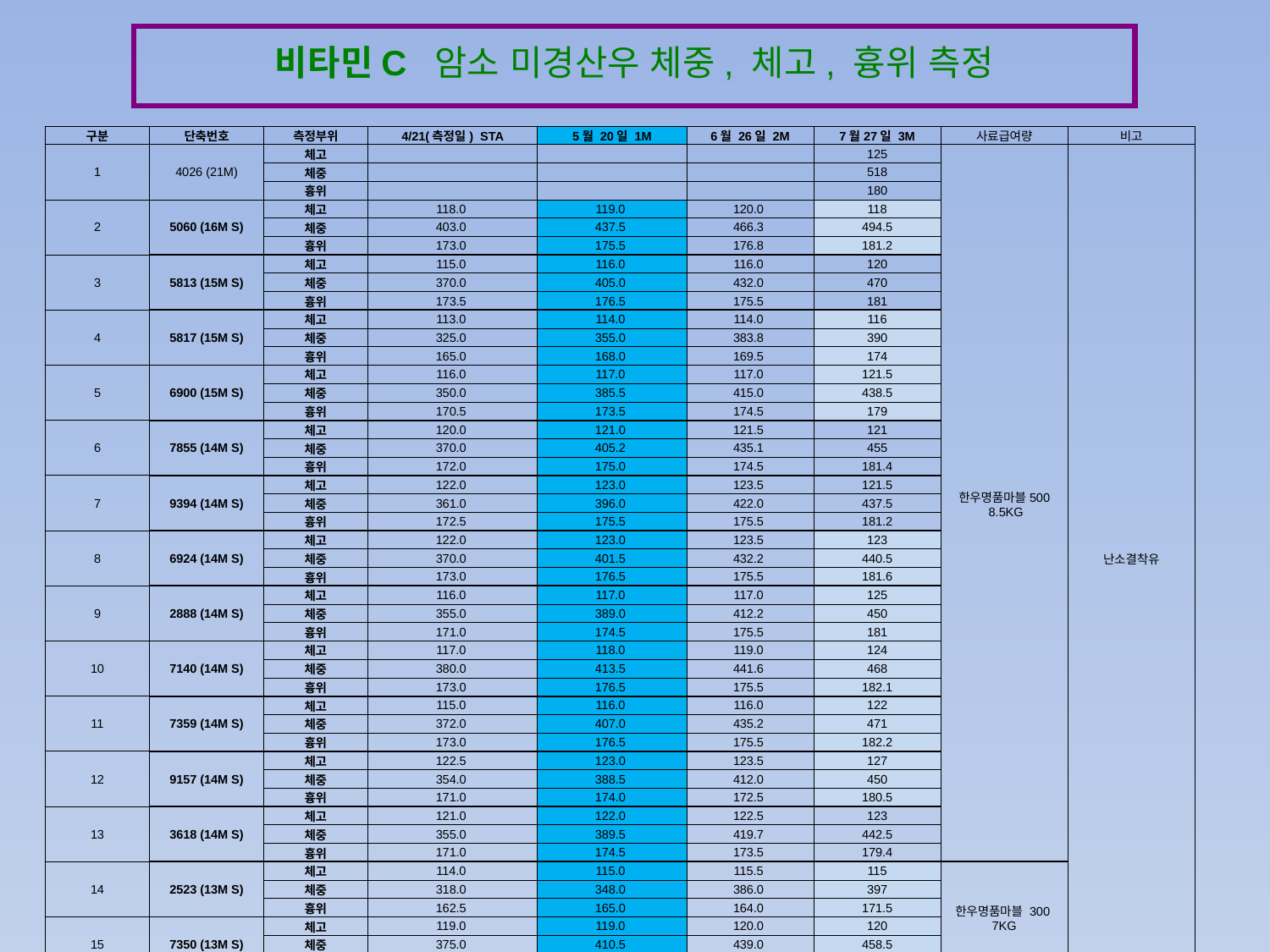

비타민C  암소 미경산우 체중, 체고, 흉위 측정
| 구분 | 단축번호 | 측정부위 | 4/21(측정일) STA | 5월 20일 1M | 6월 26일 2M | 7월27일 3M | 사료급여량 | 비고 |
| --- | --- | --- | --- | --- | --- | --- | --- | --- |
| 1 | 4026 (21M) | 체고 |  |  |  | 125 | 한우명품마블500 8.5KG | 난소결착유 |
|  |  | 체중 |  |  |  | 518 |  |  |
|  |  | 흉위 |  |  |  | 180 |  |  |
| 2 | 5060 (16M S) | 체고 | 118.0 | 119.0 | 120.0 | 118 |  |  |
|  |  | 체중 | 403.0 | 437.5 | 466.3 | 494.5 |  |  |
|  |  | 흉위 | 173.0 | 175.5 | 176.8 | 181.2 |  |  |
| 3 | 5813 (15M S) | 체고 | 115.0 | 116.0 | 116.0 | 120 |  |  |
|  |  | 체중 | 370.0 | 405.0 | 432.0 | 470 |  |  |
|  |  | 흉위 | 173.5 | 176.5 | 175.5 | 181 |  |  |
| 4 | 5817 (15M S) | 체고 | 113.0 | 114.0 | 114.0 | 116 |  |  |
|  |  | 체중 | 325.0 | 355.0 | 383.8 | 390 |  |  |
|  |  | 흉위 | 165.0 | 168.0 | 169.5 | 174 |  |  |
| 5 | 6900 (15M S) | 체고 | 116.0 | 117.0 | 117.0 | 121.5 |  |  |
|  |  | 체중 | 350.0 | 385.5 | 415.0 | 438.5 |  |  |
|  |  | 흉위 | 170.5 | 173.5 | 174.5 | 179 |  |  |
| 6 | 7855 (14M S) | 체고 | 120.0 | 121.0 | 121.5 | 121 |  |  |
|  |  | 체중 | 370.0 | 405.2 | 435.1 | 455 |  |  |
|  |  | 흉위 | 172.0 | 175.0 | 174.5 | 181.4 |  |  |
| 7 | 9394 (14M S) | 체고 | 122.0 | 123.0 | 123.5 | 121.5 |  |  |
|  |  | 체중 | 361.0 | 396.0 | 422.0 | 437.5 |  |  |
|  |  | 흉위 | 172.5 | 175.5 | 175.5 | 181.2 |  |  |
| 8 | 6924 (14M S) | 체고 | 122.0 | 123.0 | 123.5 | 123 |  |  |
|  |  | 체중 | 370.0 | 401.5 | 432.2 | 440.5 |  |  |
|  |  | 흉위 | 173.0 | 176.5 | 175.5 | 181.6 |  |  |
| 9 | 2888 (14M S) | 체고 | 116.0 | 117.0 | 117.0 | 125 |  |  |
|  |  | 체중 | 355.0 | 389.0 | 412.2 | 450 |  |  |
|  |  | 흉위 | 171.0 | 174.5 | 175.5 | 181 |  |  |
| 10 | 7140 (14M S) | 체고 | 117.0 | 118.0 | 119.0 | 124 |  |  |
|  |  | 체중 | 380.0 | 413.5 | 441.6 | 468 |  |  |
|  |  | 흉위 | 173.0 | 176.5 | 175.5 | 182.1 |  |  |
| 11 | 7359 (14M S) | 체고 | 115.0 | 116.0 | 116.0 | 122 |  |  |
|  |  | 체중 | 372.0 | 407.0 | 435.2 | 471 |  |  |
|  |  | 흉위 | 173.0 | 176.5 | 175.5 | 182.2 |  |  |
| 12 | 9157 (14M S) | 체고 | 122.5 | 123.0 | 123.5 | 127 |  |  |
|  |  | 체중 | 354.0 | 388.5 | 412.0 | 450 |  |  |
|  |  | 흉위 | 171.0 | 174.0 | 172.5 | 180.5 |  |  |
| 13 | 3618 (14M S) | 체고 | 121.0 | 122.0 | 122.5 | 123 |  |  |
|  |  | 체중 | 355.0 | 389.5 | 419.7 | 442.5 |  |  |
|  |  | 흉위 | 171.0 | 174.5 | 173.5 | 179.4 |  |  |
| 14 | 2523 (13M S) | 체고 | 114.0 | 115.0 | 115.5 | 115 | 한우명품마블 300 7KG |  |
|  |  | 체중 | 318.0 | 348.0 | 386.0 | 397 |  |  |
|  |  | 흉위 | 162.5 | 165.0 | 164.0 | 171.5 |  |  |
| 15 | 7350 (13M S) | 체고 | 119.0 | 119.0 | 120.0 | 120 |  |  |
|  |  | 체중 | 375.0 | 410.5 | 439.0 | 458.5 |  |  |
|  |  | 흉위 | 173.0 | 176.5 | 174.5 | 182.5 |  |  |